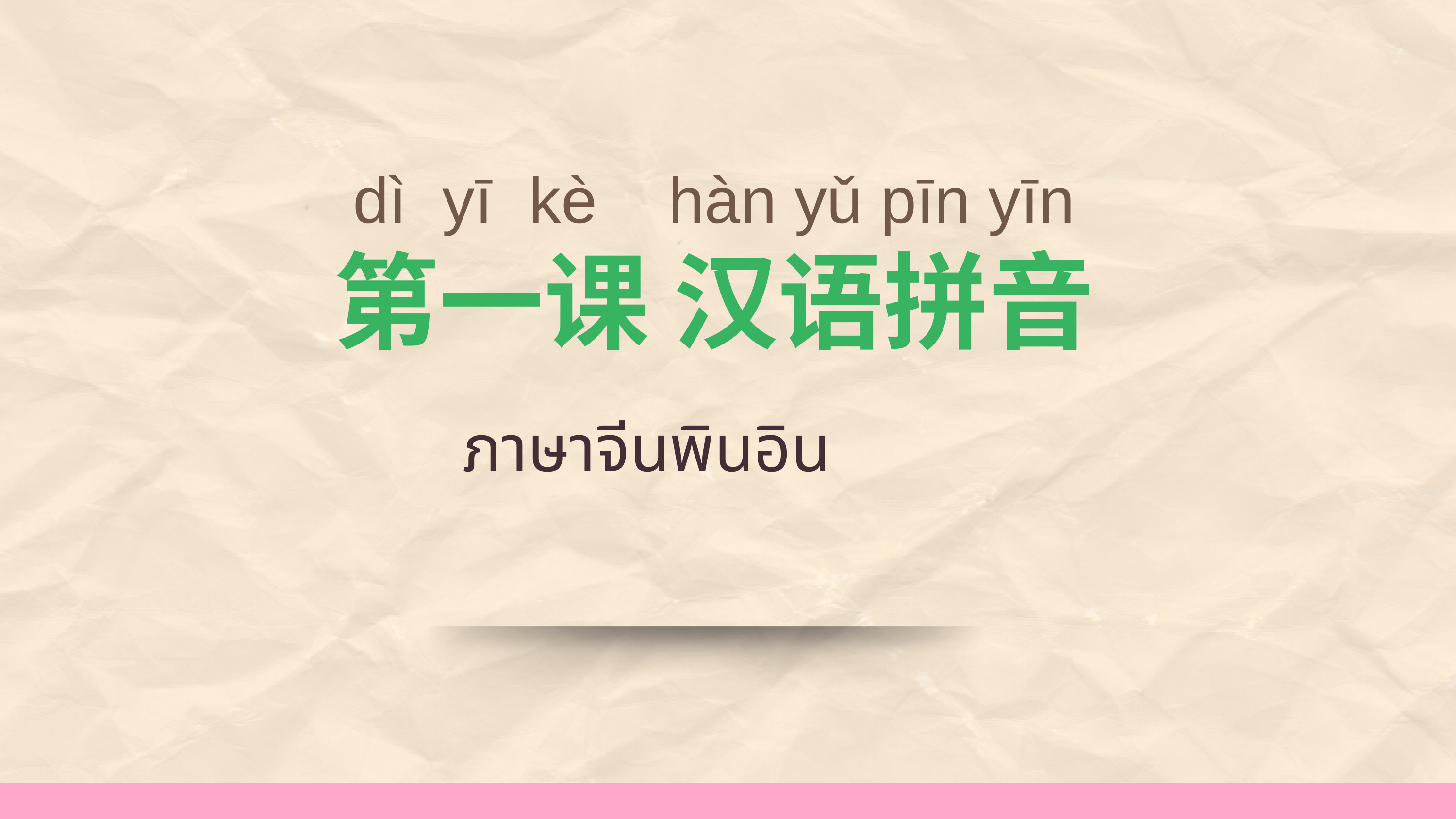

dì  yī  kè    hàn yǔ pīn yīn
第一课 汉语拼音

ภาษาจีนพินอิน